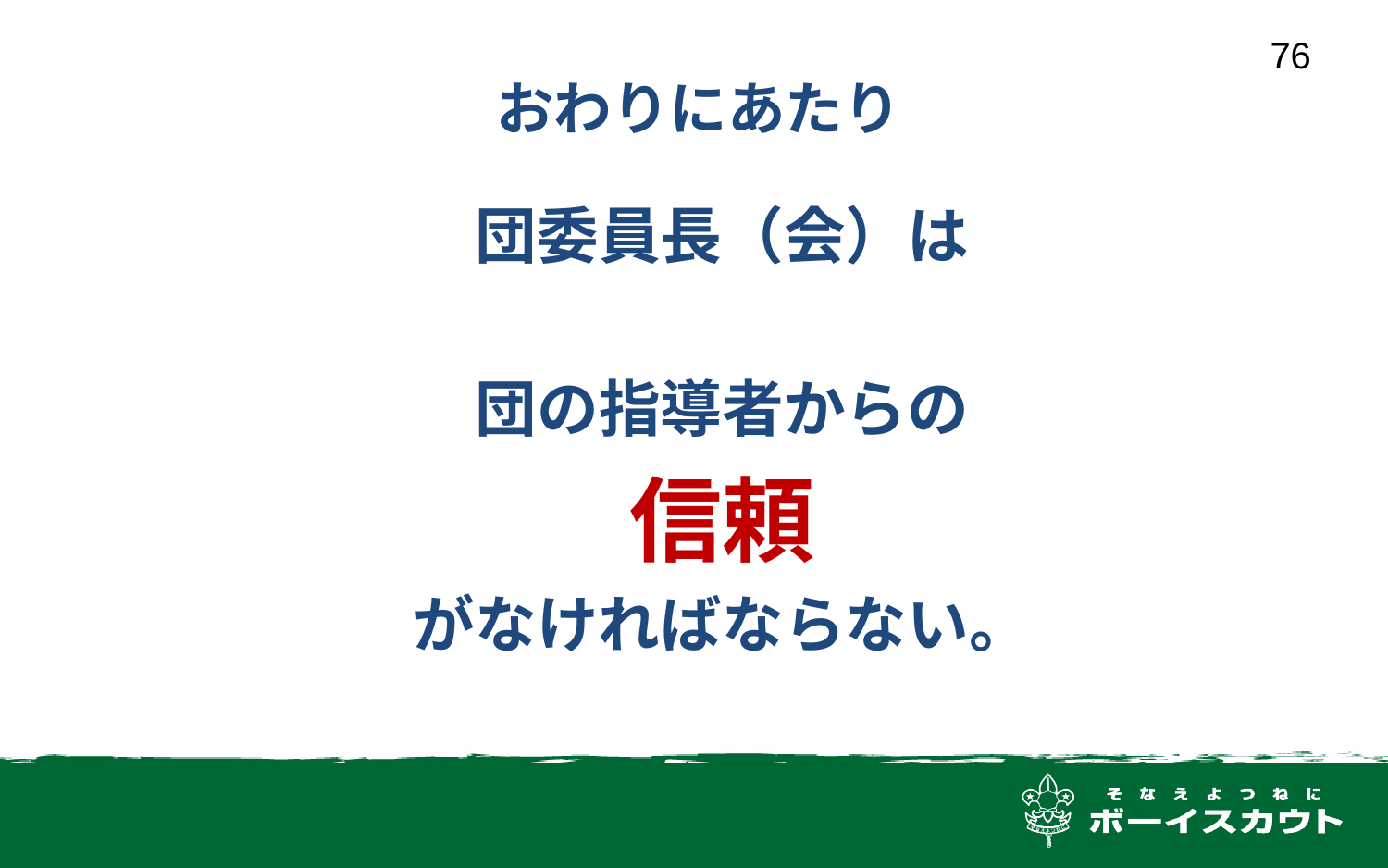

76
おわりにあたり
団委員長（会）は

団の指導者からの
信頼
がなければならない。